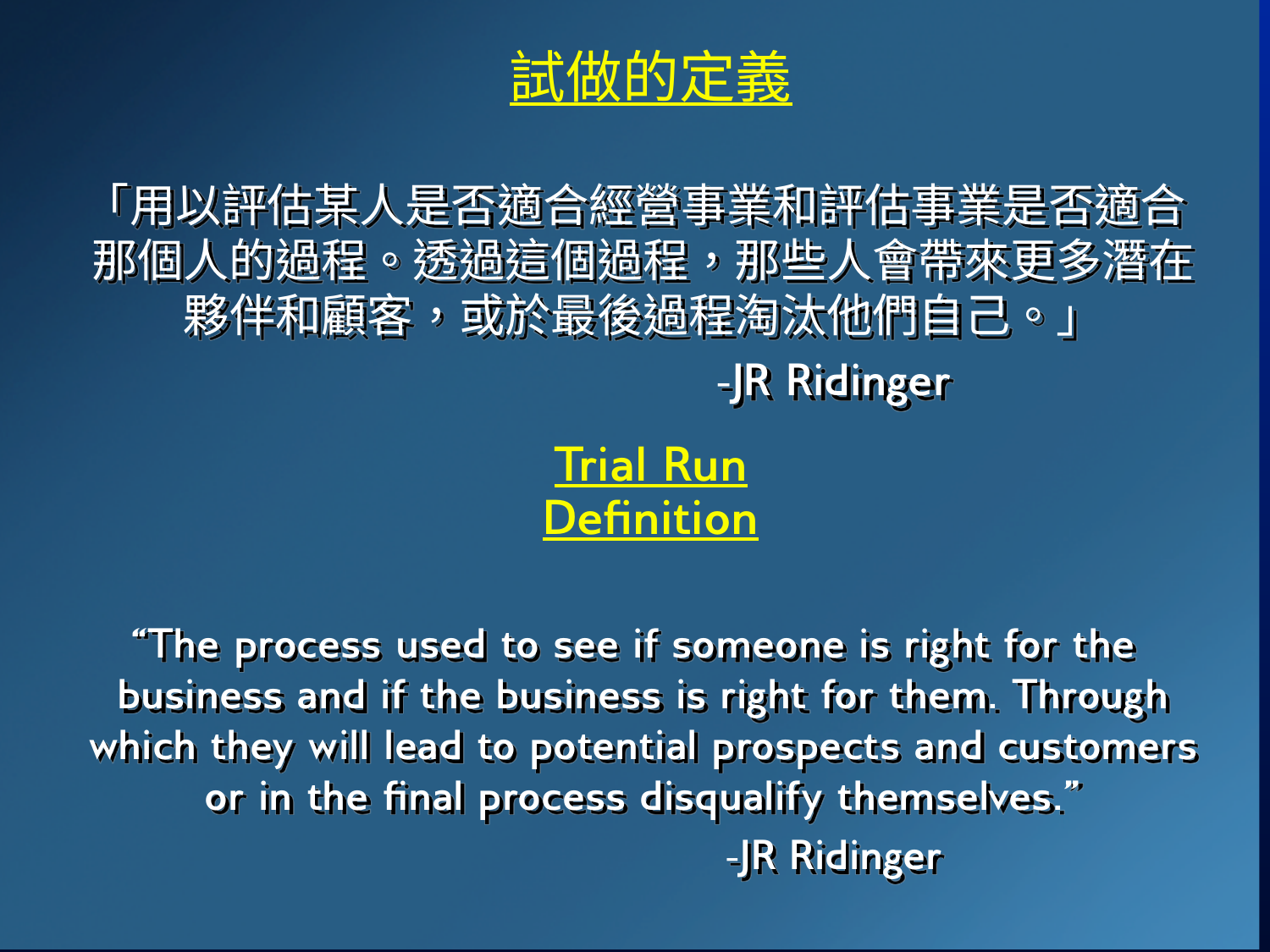

試做的定義

  「用以評估某人是否適合經營事業和評估事業是否適合那個人的過程。透過這個過程，那些人會帶來更多潛在夥伴和顧客，或於最後過程淘汰他們自己。」
				-JR Ridinger

# Trial Run Definition

  “The process used to see if someone is right for the business and if the business is right for them. Through which they will lead to potential prospects and customers or in the final process disqualify themselves.”
				-JR Ridinger